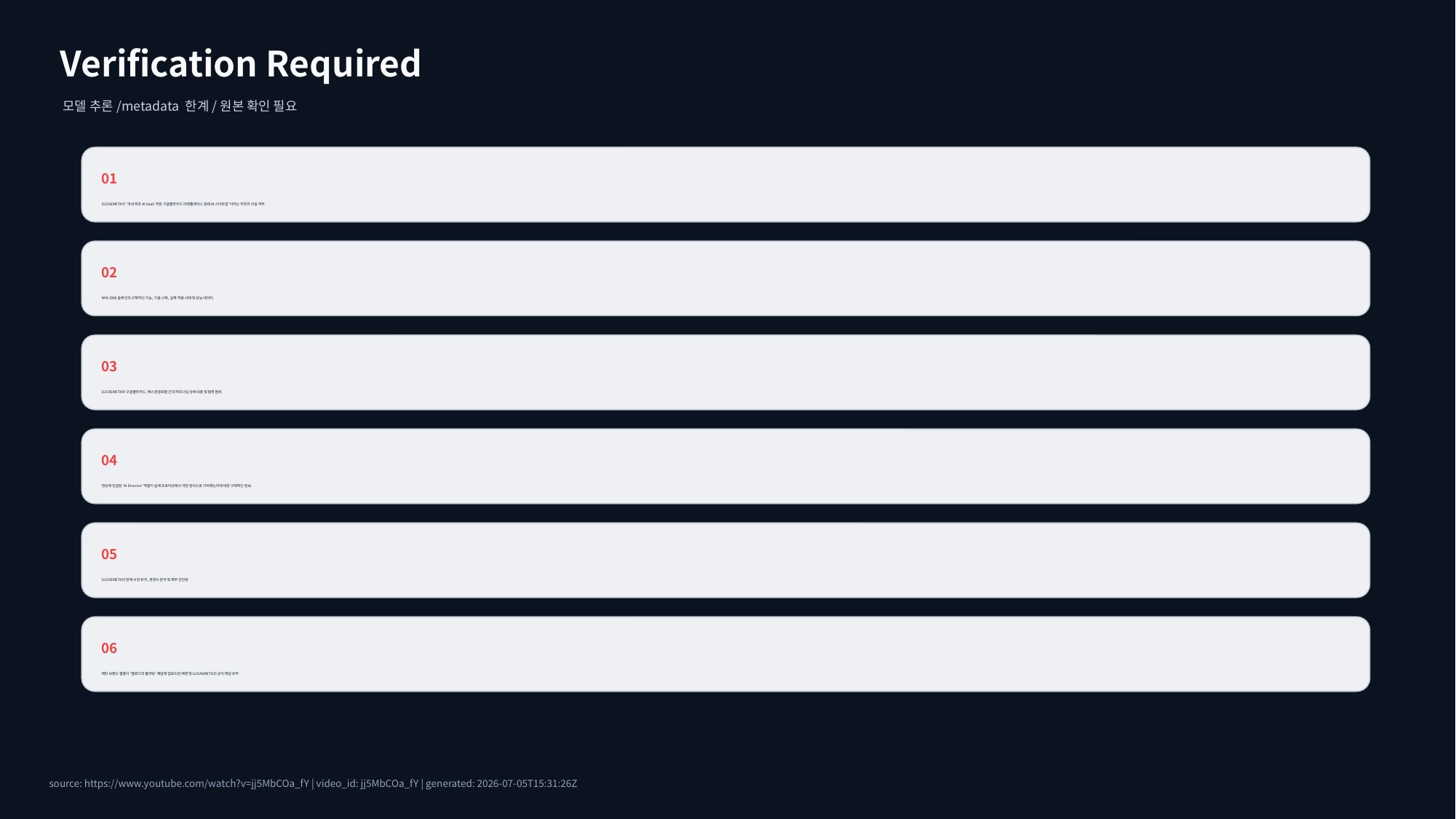

Verification Required
모델 추론/metadata 한계/원본 확인 필요

01
LUCASMETA가 '국내 최초 AI SaaS 부문 구글클라우드 마켓플레이스 등재 AI 스타트업'이라는 주장의 사실 여부.

02
NYX-ONE 솔루션의 구체적인 기능, 기술 스택, 실제 적용 사례 및 성능 데이터.

03
LUCASMETA와 구글클라우드, 베스핀글로벌 간의 파트너십 상세 내용 및 협력 범위.

04
영상에 언급된 'AI Director' 역할이 실제 프로덕션에서 어떤 방식으로 기여했는지에 대한 구체적인 정보.

05
LUCASMETA의 현재 시장 위치, 경쟁사 분석 및 재무 건전성.

06
해당 브랜드 필름이 '멜로디의 플러팅' 채널에 업로드된 배경 및 LUCASMETA의 공식 채널 유무.
source: https://www.youtube.com/watch?v=jj5MbCOa_fY | video_id: jj5MbCOa_fY | generated: 2026-07-05T15:31:26Z